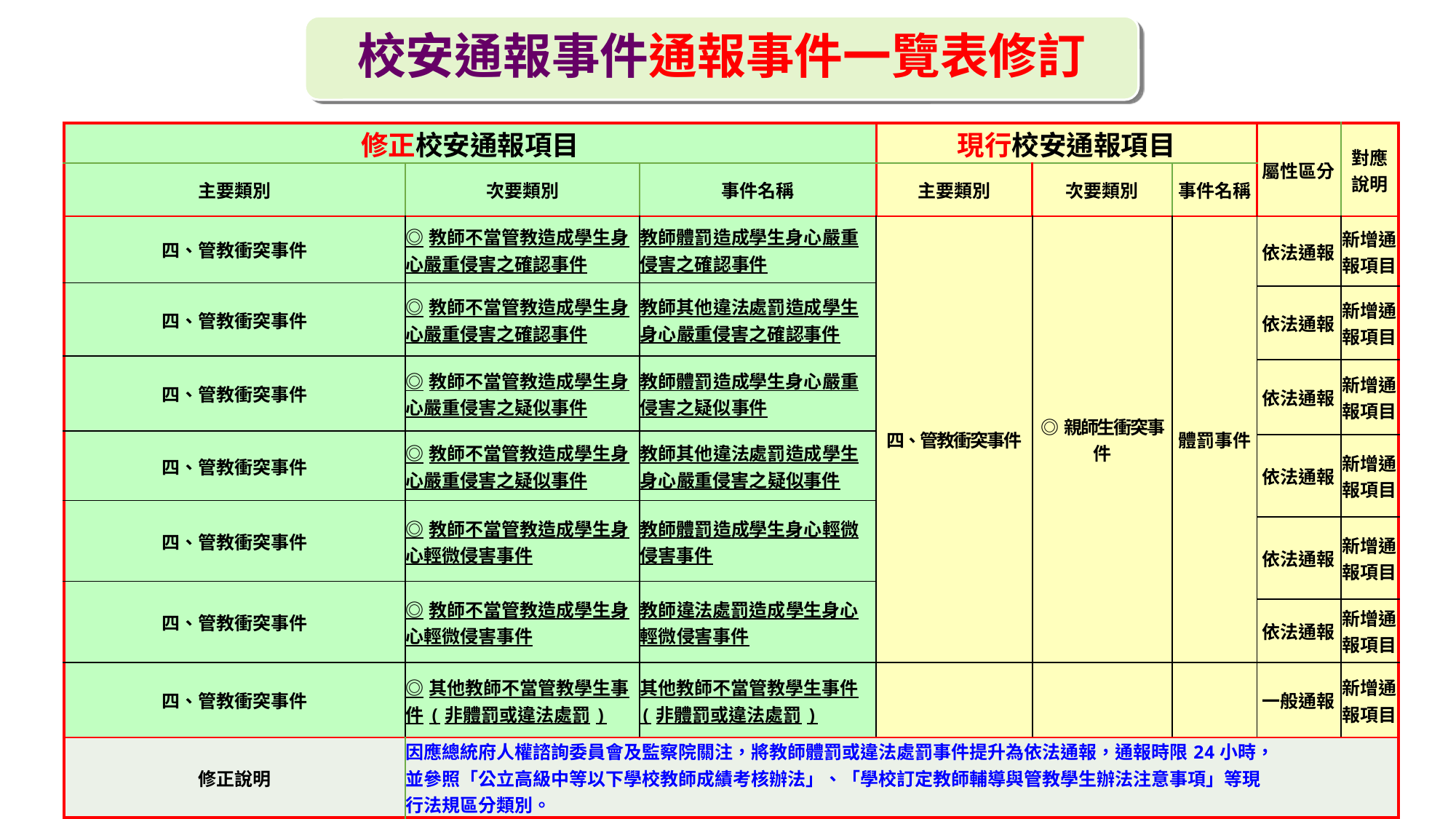

校安通報事件通報事件一覽表修訂

| 修正校安通報項目 |  |  | 現行校安通報項目 |  |  | 屬性區分 | 對應 說明 |
| --- | --- | --- | --- | --- | --- | --- | --- |
| 主要類別 | 次要類別 | 事件名稱 | 主要類別 | 次要類別 | 事件名稱 |  |  |
| 四、管教衝突事件 | ◎教師不當管教造成學生身心嚴重侵害之確認事件 | 教師體罰造成學生身心嚴重侵害之確認事件 | 四、管教衝突事件 | ◎親師生衝突事件 | 體罰事件 | 依法通報 | 新增通報項目 |
| 四、管教衝突事件 | ◎教師不當管教造成學生身心嚴重侵害之確認事件 | 教師其他違法處罰造成學生身心嚴重侵害之確認事件 |  |  |  |  |  |
|  |  |  |  |  |  | 依法通報 | 新增通報項目 |
| 四、管教衝突事件 | ◎教師不當管教造成學生身心嚴重侵害之疑似事件 | 教師體罰造成學生身心嚴重侵害之疑似事件 |  |  |  |  |  |
|  |  |  |  |  |  | 依法通報 | 新增通報項目 |
| 四、管教衝突事件 | ◎教師不當管教造成學生身心嚴重侵害之疑似事件 | 教師其他違法處罰造成學生身心嚴重侵害之疑似事件 |  |  |  |  |  |
|  |  |  |  |  |  | 依法通報 | 新增通報項目 |
| 四、管教衝突事件 | ◎教師不當管教造成學生身心輕微侵害事件 | 教師體罰造成學生身心輕微侵害事件 |  |  |  |  |  |
|  |  |  |  |  |  | 依法通報 | 新增通報項目 |
| 四、管教衝突事件 | ◎教師不當管教造成學生身心輕微侵害事件 | 教師違法處罰造成學生身心輕微侵害事件 |  |  |  |  |  |
|  |  |  |  |  |  | 依法通報 | 新增通報項目 |
| 四、管教衝突事件 | ◎其他教師不當管教學生事件(非體罰或違法處罰) | 其他教師不當管教學生事件(非體罰或違法處罰) |  |  |  | 一般通報 | 新增通報項目 |
| 修正說明 | 因應總統府人權諮詢委員會及監察院關注，將教師體罰或違法處罰事件提升為依法通報，通報時限24小時， 並參照「公立高級中等以下學校教師成績考核辦法」、「學校訂定教師輔導與管教學生辦法注意事項」等現 行法規區分類別。 |  |  |  |  |  |  |